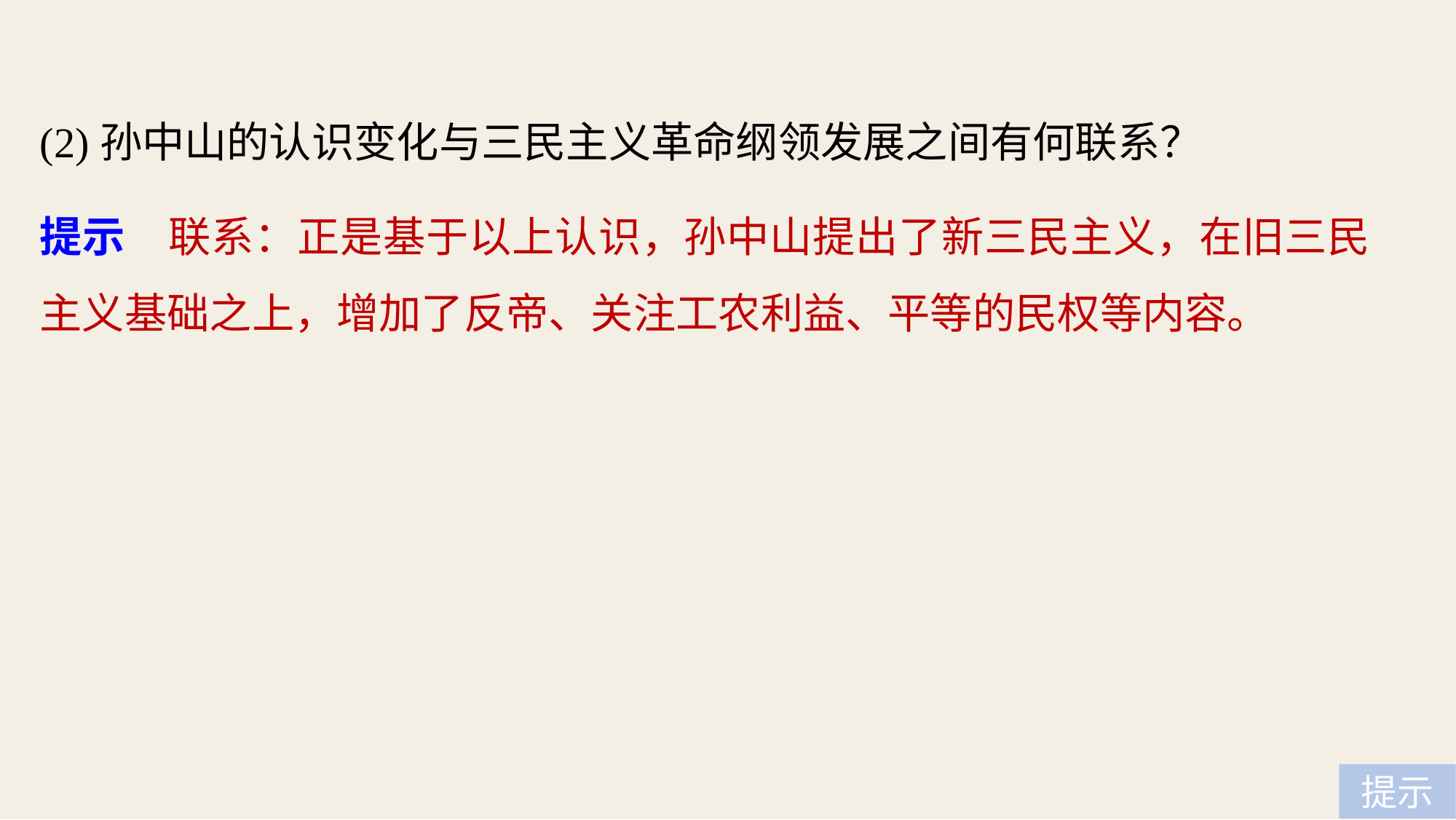

(2)孙中山的认识变化与三民主义革命纲领发展之间有何联系？
提示　联系：正是基于以上认识，孙中山提出了新三民主义，在旧三民主义基础之上，增加了反帝、关注工农利益、平等的民权等内容。
提示